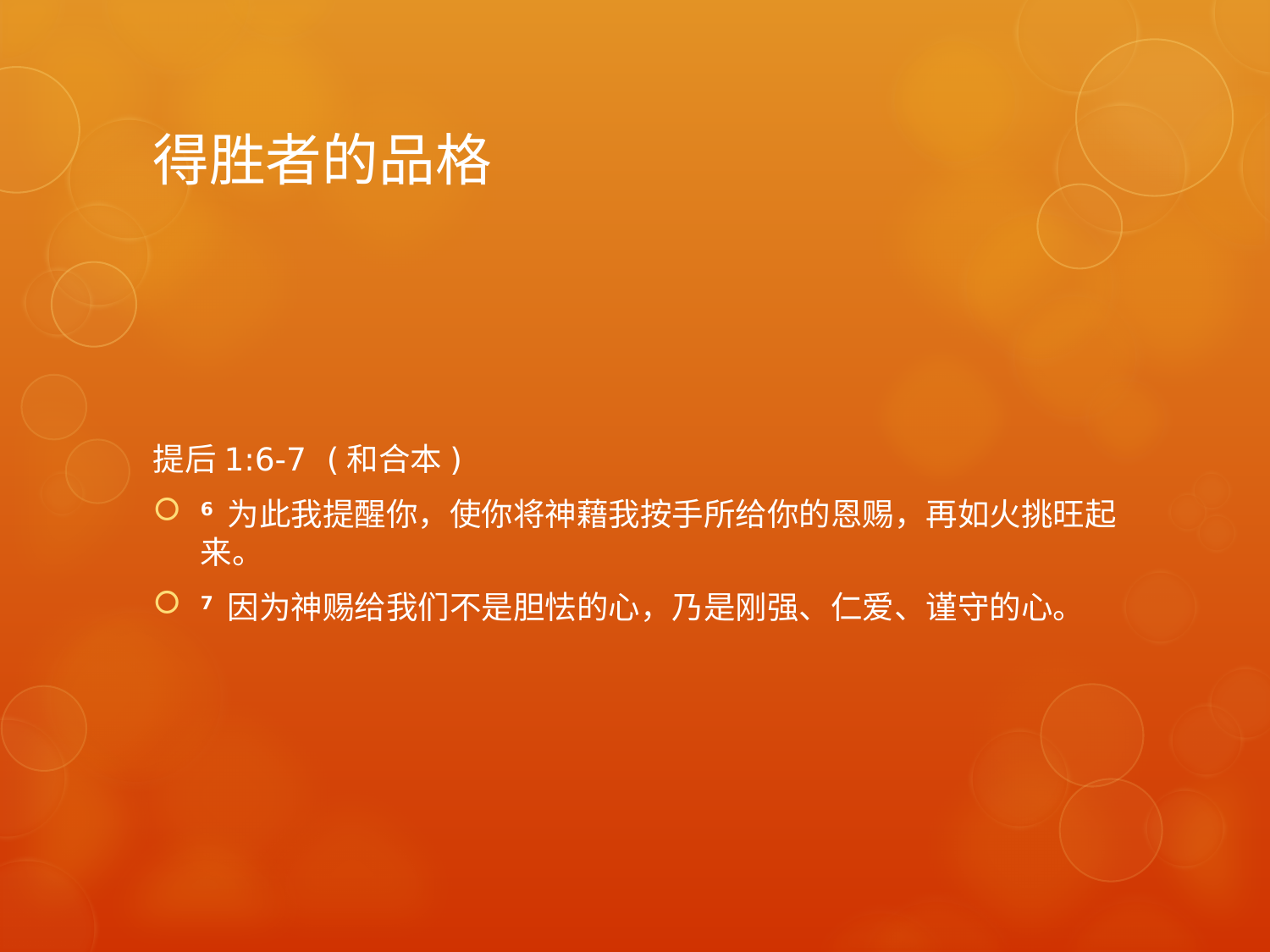

# 得胜者的品格
提后1:6-7  (和合本)
6 为此我提醒你，使你将神藉我按手所给你的恩赐，再如火挑旺起来。
7 因为神赐给我们不是胆怯的心，乃是刚强、仁爱、谨守的心。